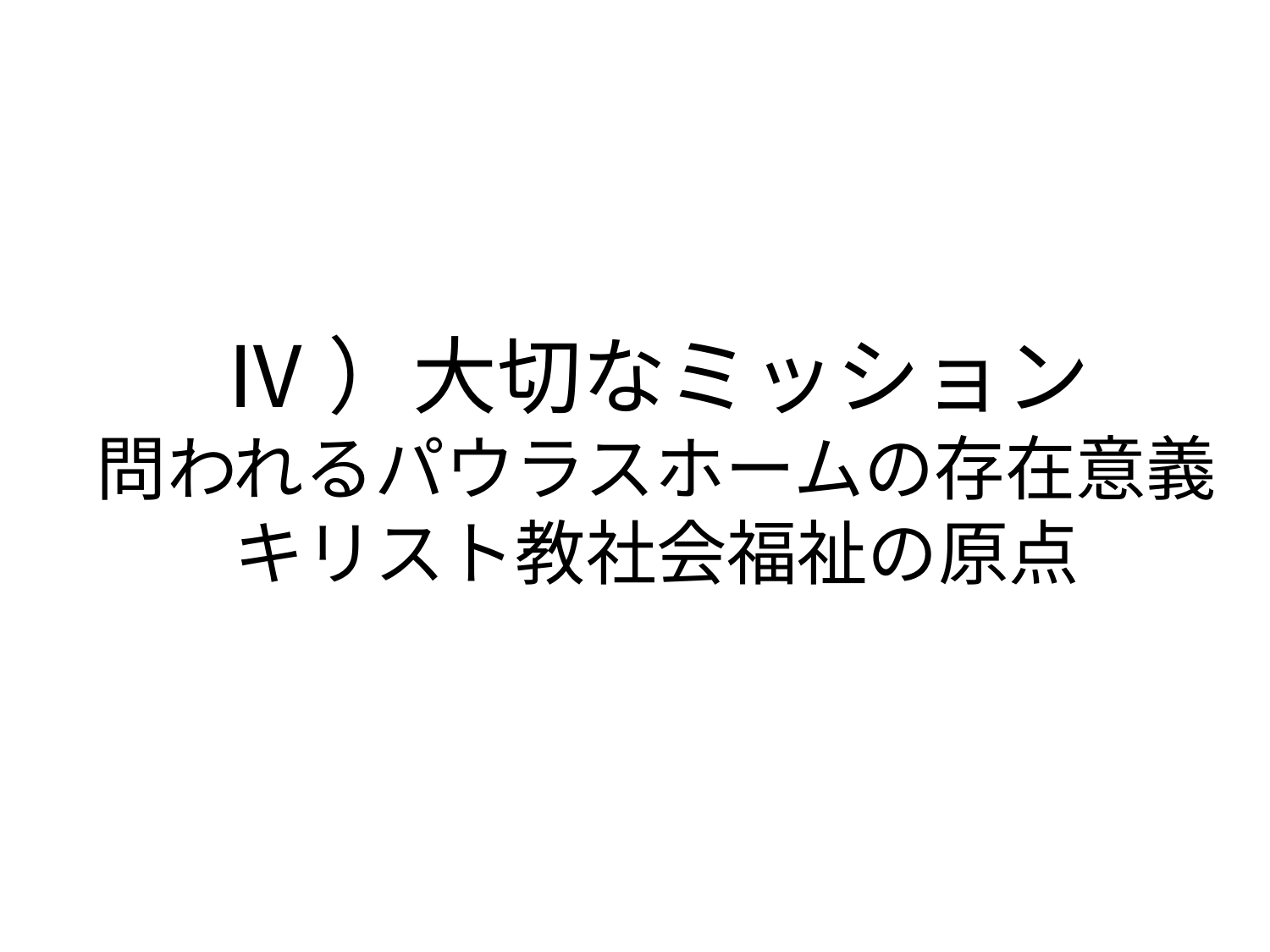

Ⅳ）大切なミッション
問われるパウラスホームの存在意義
キリスト教社会福祉の原点